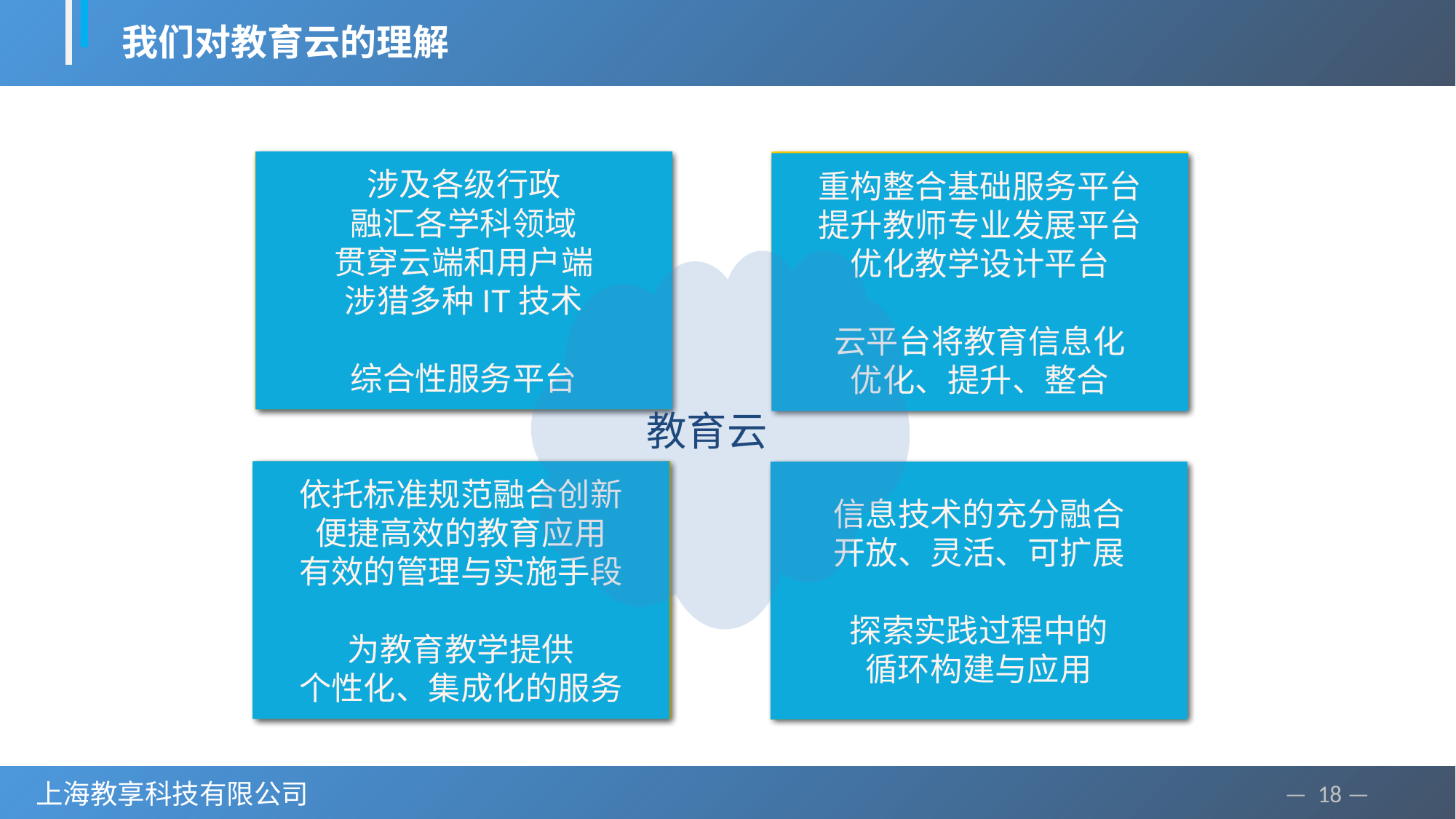

我们对教育云的理解
不是

孤立的中间件平台
涉及各级行政
融汇各学科领域
贯穿云端和用户端
涉猎多种IT技术

综合性服务平台
不是

从无到有的建设
重构整合基础服务平台
提升教师专业发展平台
优化教学设计平台

云平台将教育信息化
优化、提升、整合
教育云
依托标准规范融合创新
便捷高效的教育应用
有效的管理与实施手段

为教育教学提供
个性化、集成化的服务
不是
硬件、软件、资源
的简单叠加
创新与实践

不是一蹴而就的
不是一成不变的
不是千篇一律的
信息技术的充分融合
开放、灵活、可扩展

探索实践过程中的
循环构建与应用